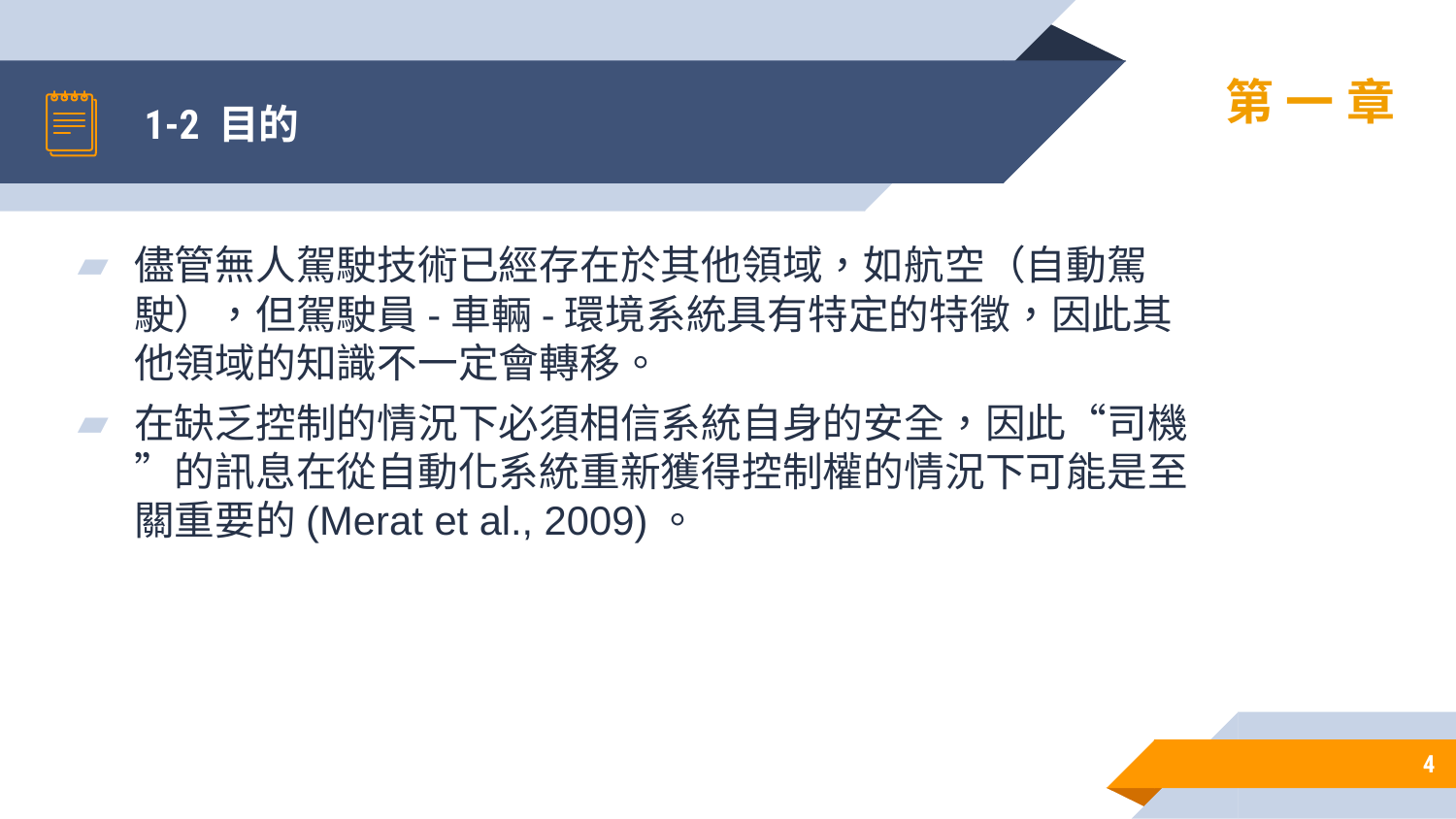

# 1-2 目的
第一章

儘管無人駕駛技術已經存在於其他領域，如航空（自動駕駛），但駕駛員-車輛-環境系統具有特定的特徵，因此其他領域的知識不一定會轉移。
在缺乏控制的情況下必須相信系統自身的安全，因此“司機”的訊息在從自動化系統重新獲得控制權的情況下可能是至關重要的(Merat et al., 2009)。
4